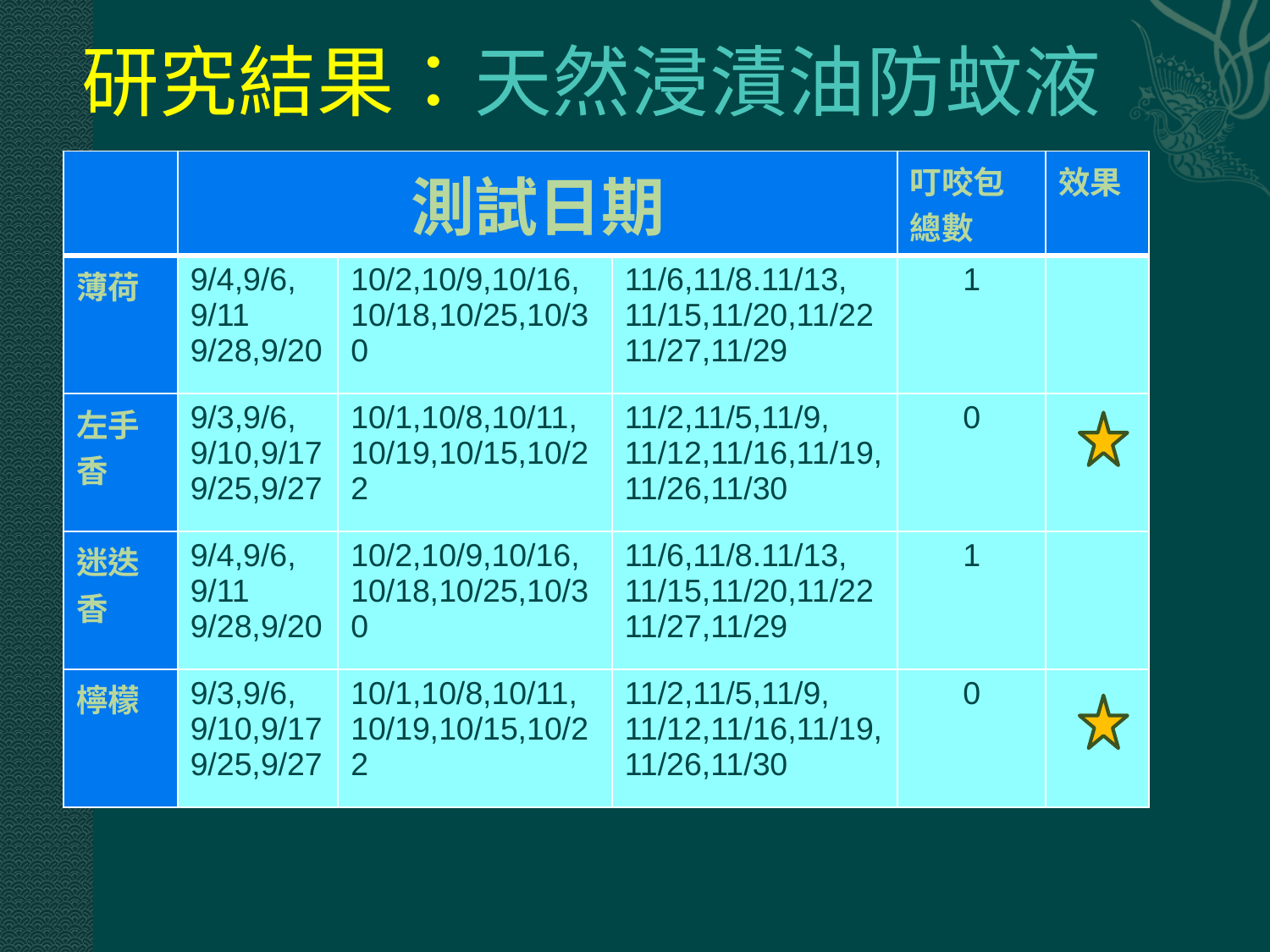

# 研究結果：天然浸漬油防蚊液
|  | 測試日期 |  |  | 叮咬包總數 | 效果 |
| --- | --- | --- | --- | --- | --- |
| 薄荷 | 9/4,9/6, 9/11 9/28,9/20 | 10/2,10/9,10/16, 10/18,10/25,10/30 | 11/6,11/8.11/13, 11/15,11/20,11/22 11/27,11/29 | 1 |  |
| 左手香 | 9/3,9/6, 9/10,9/17 9/25,9/27 | 10/1,10/8,10/11, 10/19,10/15,10/22 | 11/2,11/5,11/9, 11/12,11/16,11/19,11/26,11/30 | 0 |  |
| 迷迭香 | 9/4,9/6, 9/11 9/28,9/20 | 10/2,10/9,10/16, 10/18,10/25,10/30 | 11/6,11/8.11/13, 11/15,11/20,11/22 11/27,11/29 | 1 |  |
| 檸檬 | 9/3,9/6, 9/10,9/17 9/25,9/27 | 10/1,10/8,10/11, 10/19,10/15,10/22 | 11/2,11/5,11/9, 11/12,11/16,11/19,11/26,11/30 | 0 |  |